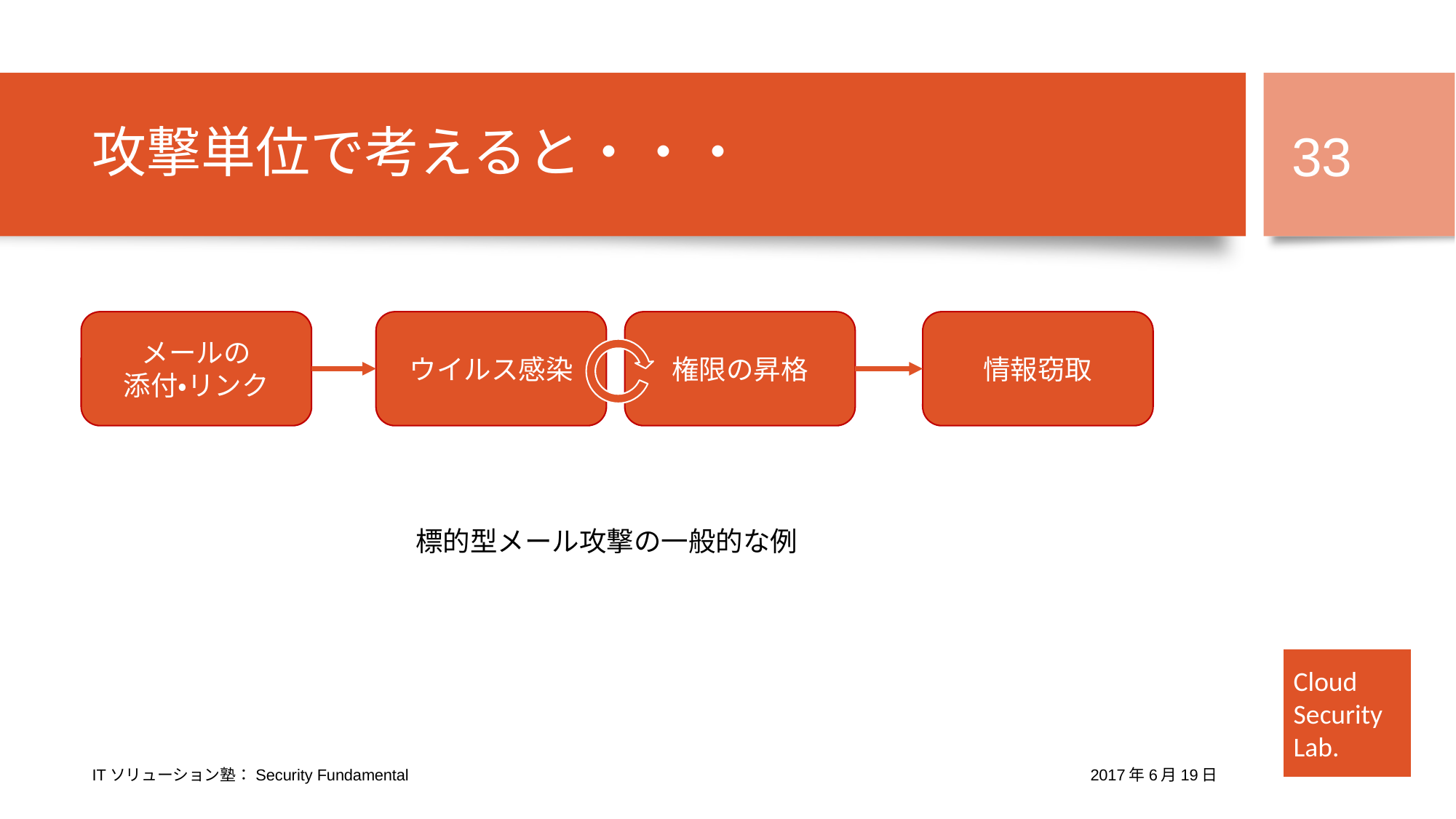

# 攻撃単位で考えると・・・
33
メールの
添付・リンク
ウイルス感染
権限の昇格
情報窃取

標的型メール攻撃の一般的な例
2017年6月19日
ITソリューション塾：Security Fundamental